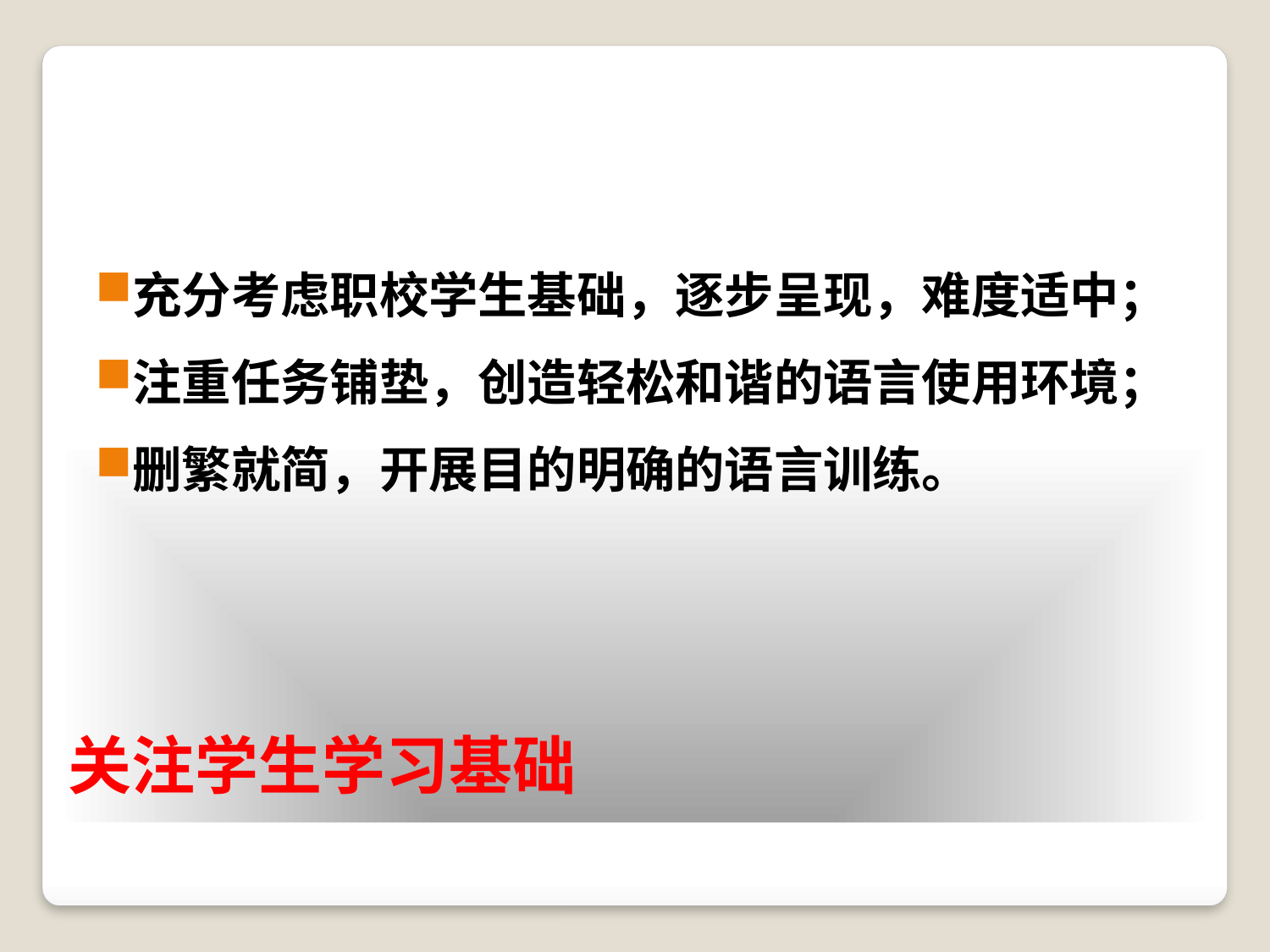

充分考虑职校学生基础，逐步呈现，难度适中；
注重任务铺垫，创造轻松和谐的语言使用环境；
删繁就简，开展目的明确的语言训练。

# 关注学生学习基础